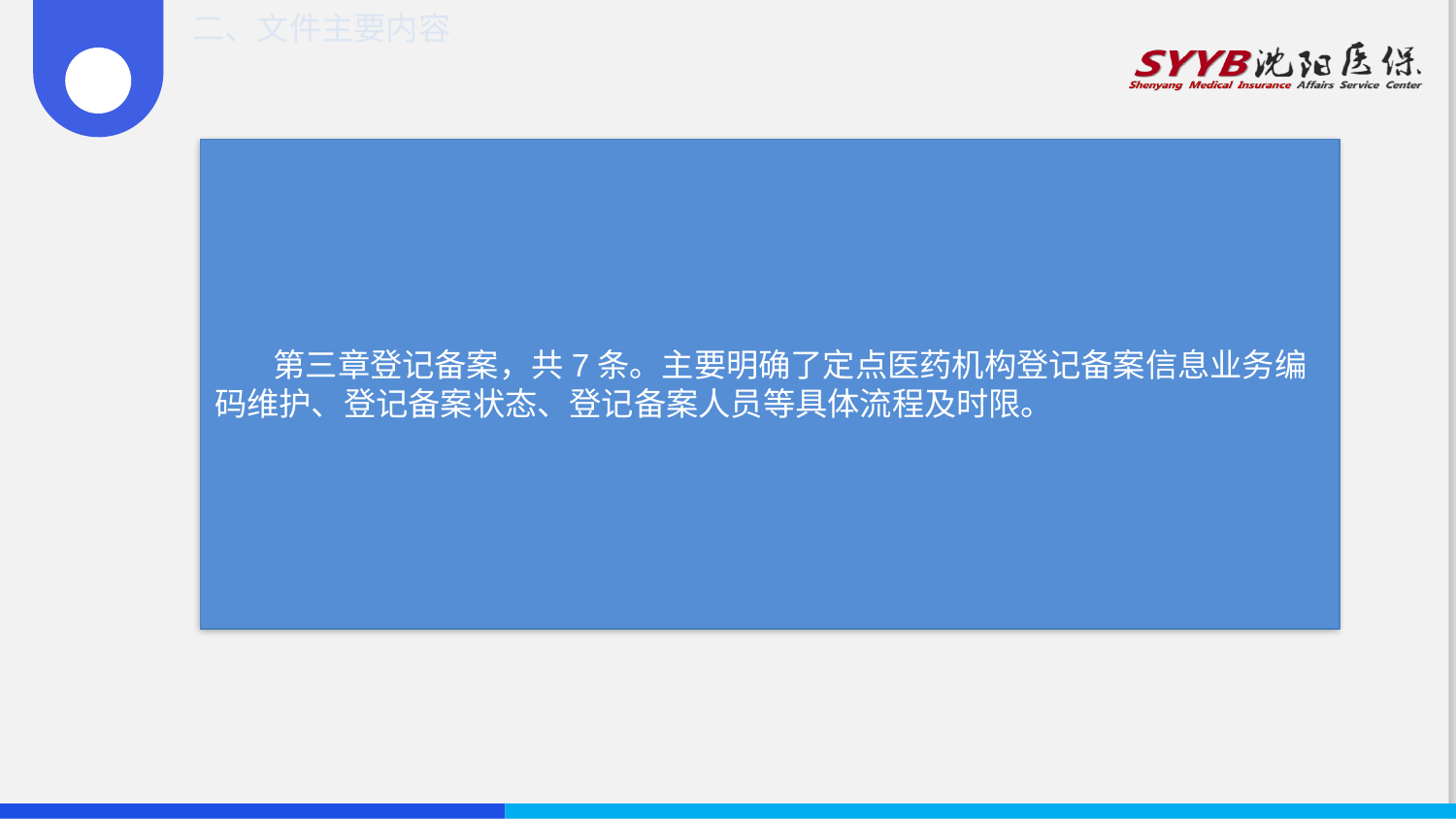

二、文件主要内容
       第三章登记备案，共7条。主要明确了定点医药机构登记备案信息业务编码维护、登记备案状态、登记备案人员等具体流程及时限。